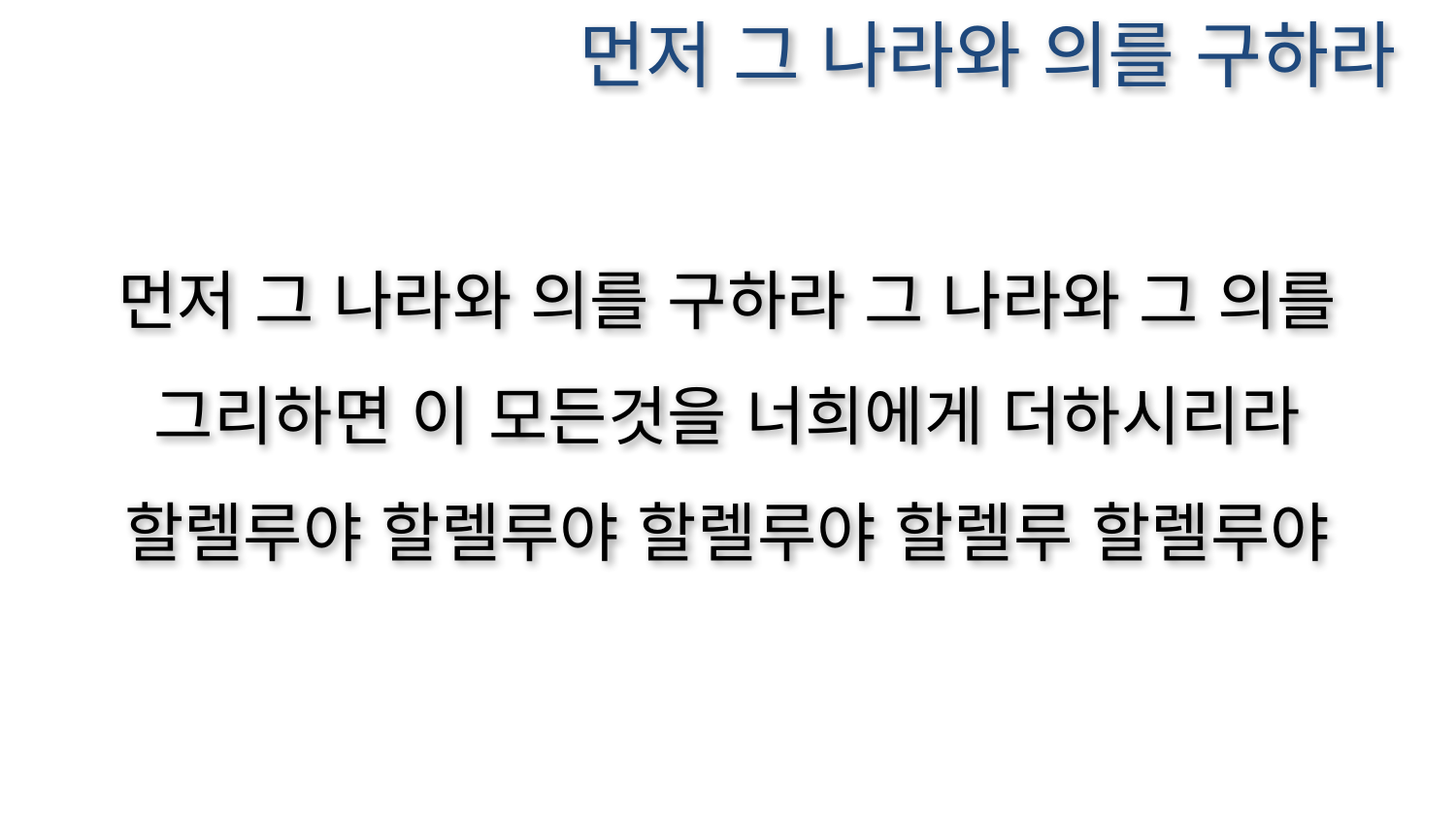

먼저 그 나라와 의를 구하라
먼저 그 나라와 의를 구하라 그 나라와 그 의를
그리하면 이 모든것을 너희에게 더하시리라
할렐루야 할렐루야 할렐루야 할렐루 할렐루야